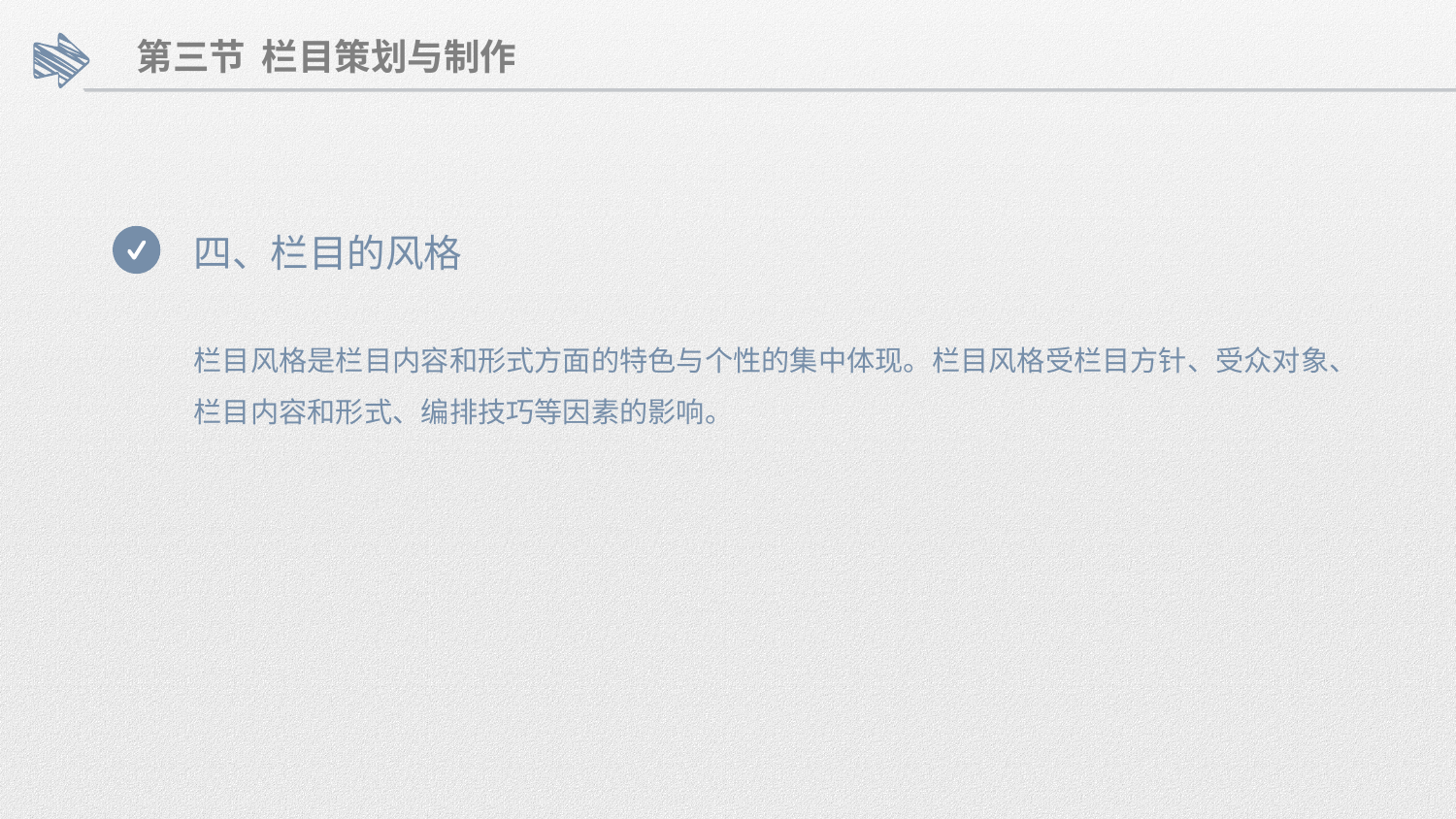

第三节  栏目策划与制作
四、栏目的风格

栏目风格是栏目内容和形式方面的特色与个性的集中体现。栏目风格受栏目方针、受众对象、
栏目内容和形式、编排技巧等因素的影响。